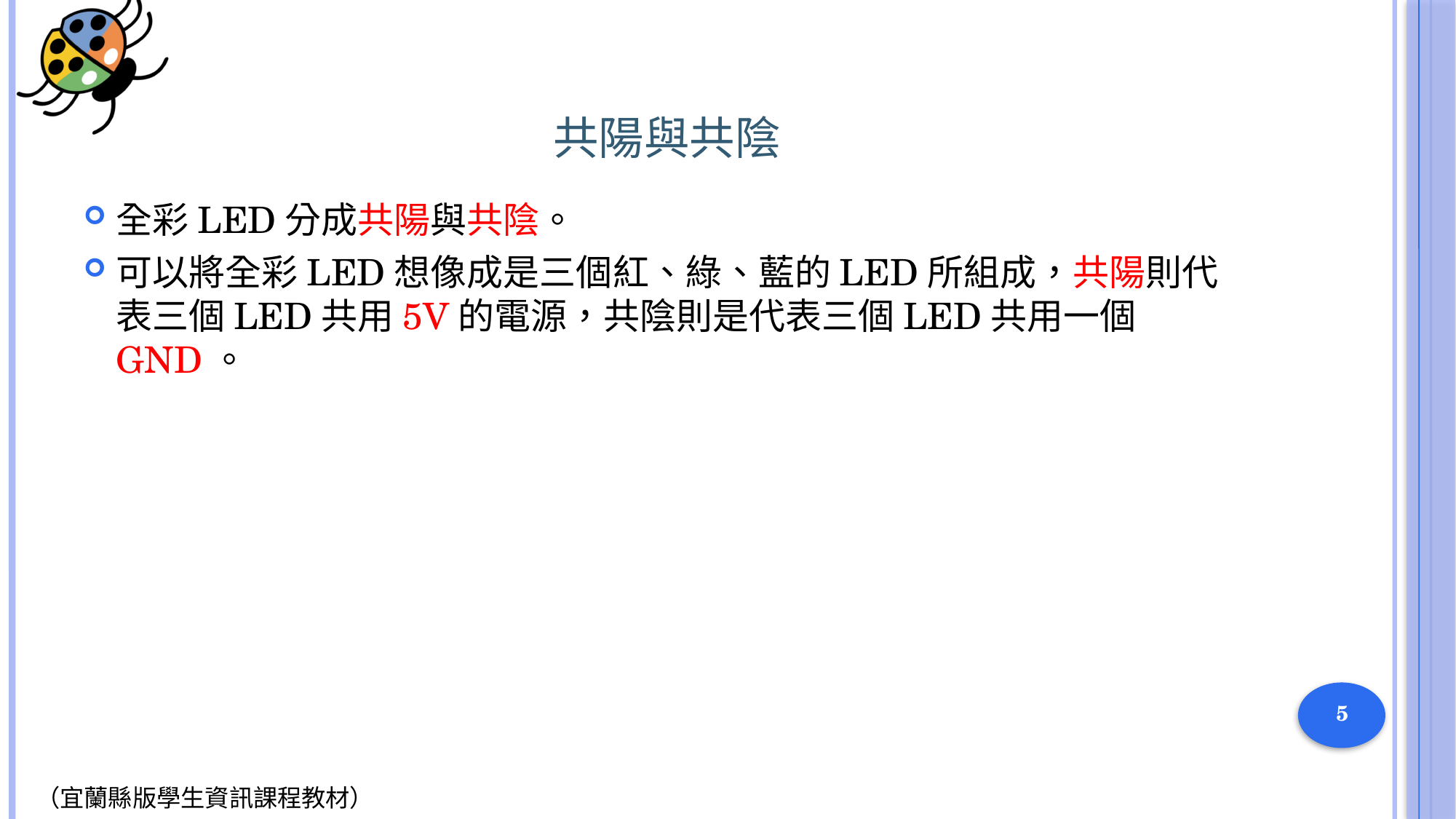

# 共陽與共陰
全彩LED分成共陽與共陰。
可以將全彩LED想像成是三個紅、綠、藍的LED所組成，共陽則代表三個LED共用5V的電源，共陰則是代表三個LED共用一個GND。

5